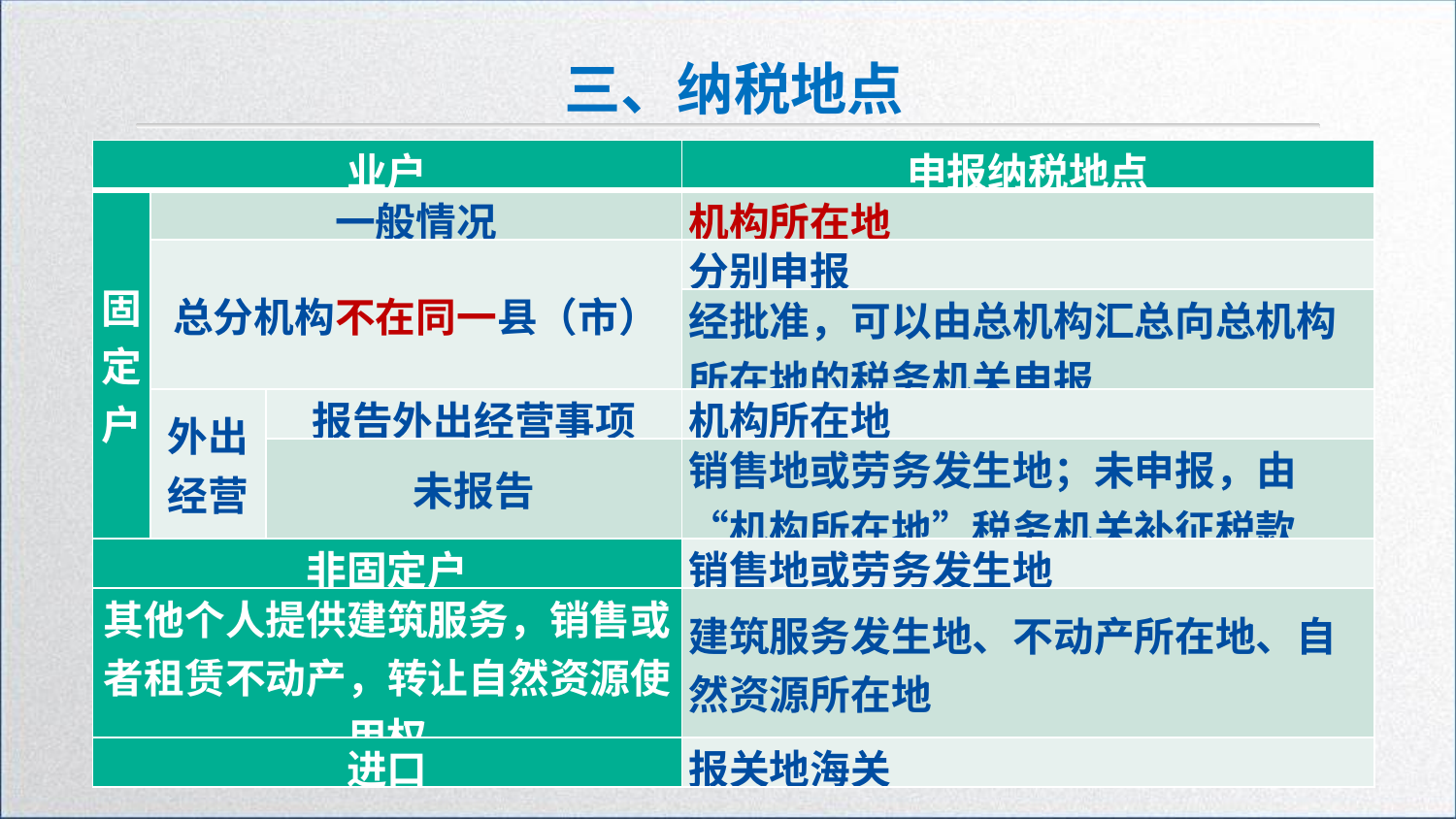

三、纳税地点
| 业户 |  |  | 申报纳税地点 |
| --- | --- | --- | --- |
| 固定户 | 一般情况 |  | 机构所在地 |
|  | 总分机构不在同一县（市） |  | 分别申报 |
|  |  |  | 经批准，可以由总机构汇总向总机构所在地的税务机关申报 |
|  | 外出经营 | 报告外出经营事项 | 机构所在地 |
|  |  | 未报告 | 销售地或劳务发生地；未申报，由“机构所在地”税务机关补征税款 |
| 非固定户 |  |  | 销售地或劳务发生地 |
| 其他个人提供建筑服务，销售或者租赁不动产，转让自然资源使用权 |  |  | 建筑服务发生地、不动产所在地、自然资源所在地 |
| 进口 |  |  | 报关地海关 |